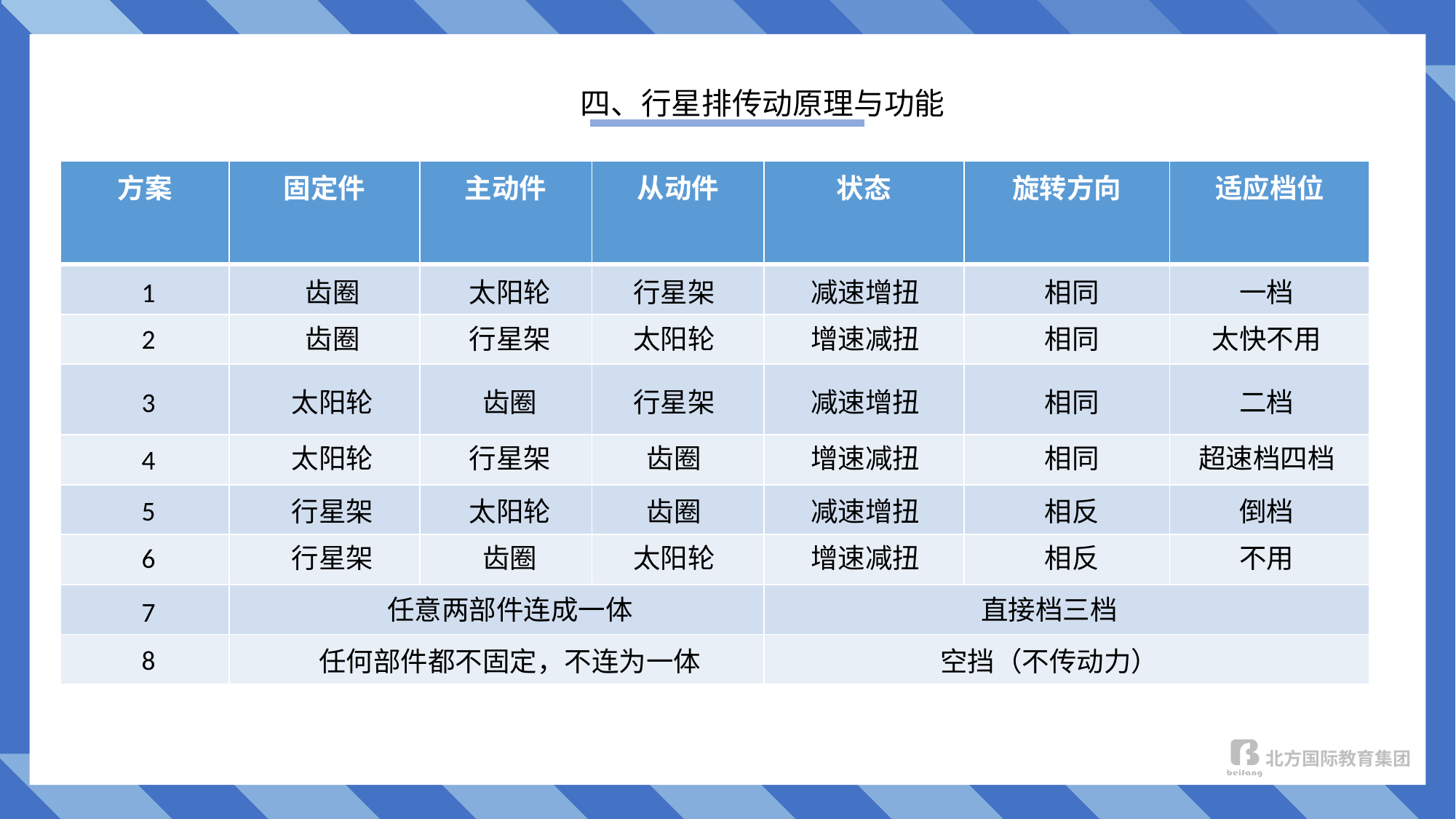

四、行星排传动原理与功能
| 方案 | 固定件 | 主动件 | 从动件 | 状态 | 旋转方向 | 适应档位 |
| --- | --- | --- | --- | --- | --- | --- |
|  |  |  |  |  |  |  |
|  |  |  |  |  |  |  |
|  |  |  |  |  |  |  |
|  |  |  |  |  |  |  |
|  |  |  |  |  |  |  |
|  |  |  |  |  |  |  |
|  |  |  |  |  |  |  |
|  |  |  |  |  |  |  |
1
齿圈
太阳轮
行星架
减速增扭
相同
一档
2
齿圈
行星架
太阳轮
增速减扭
相同
太快不用
3
太阳轮
齿圈
行星架
减速增扭
相同
二档
太阳轮
行星架
齿圈
增速减扭
相同
超速档四档
4
5
行星架
太阳轮
齿圈
减速增扭
相反
倒档
行星架
齿圈
太阳轮
增速减扭
相反
不用
6
任意两部件连成一体
直接档三档
7
8
任何部件都不固定，不连为一体
空挡（不传动力）